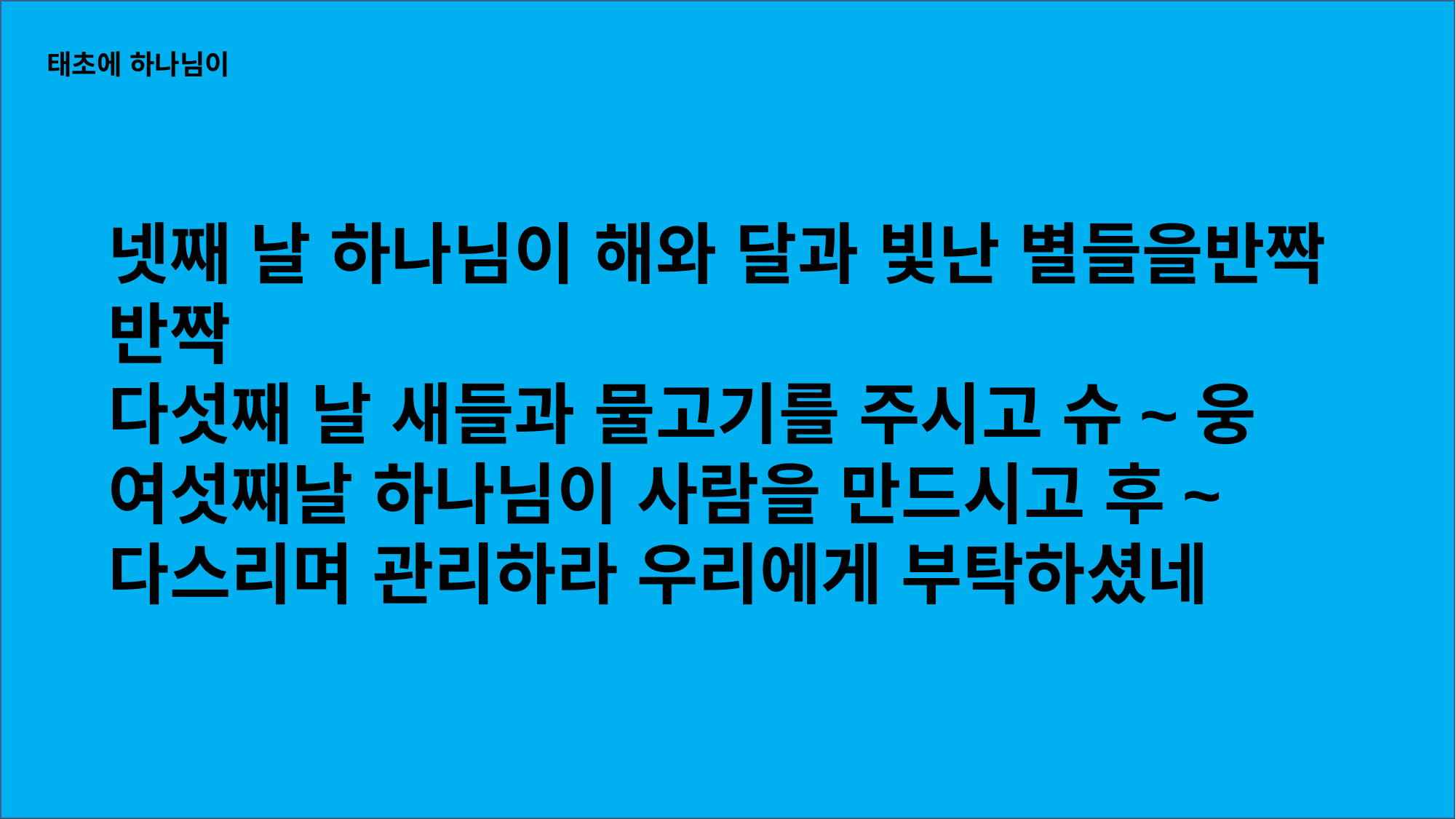

태초에 하나님이
넷째 날 하나님이 해와 달과 빛난 별들을반짝 반짝
다섯째 날 새들과 물고기를 주시고 슈~웅
여섯째날 하나님이 사람을 만드시고 후~
다스리며 관리하라 우리에게 부탁하셨네